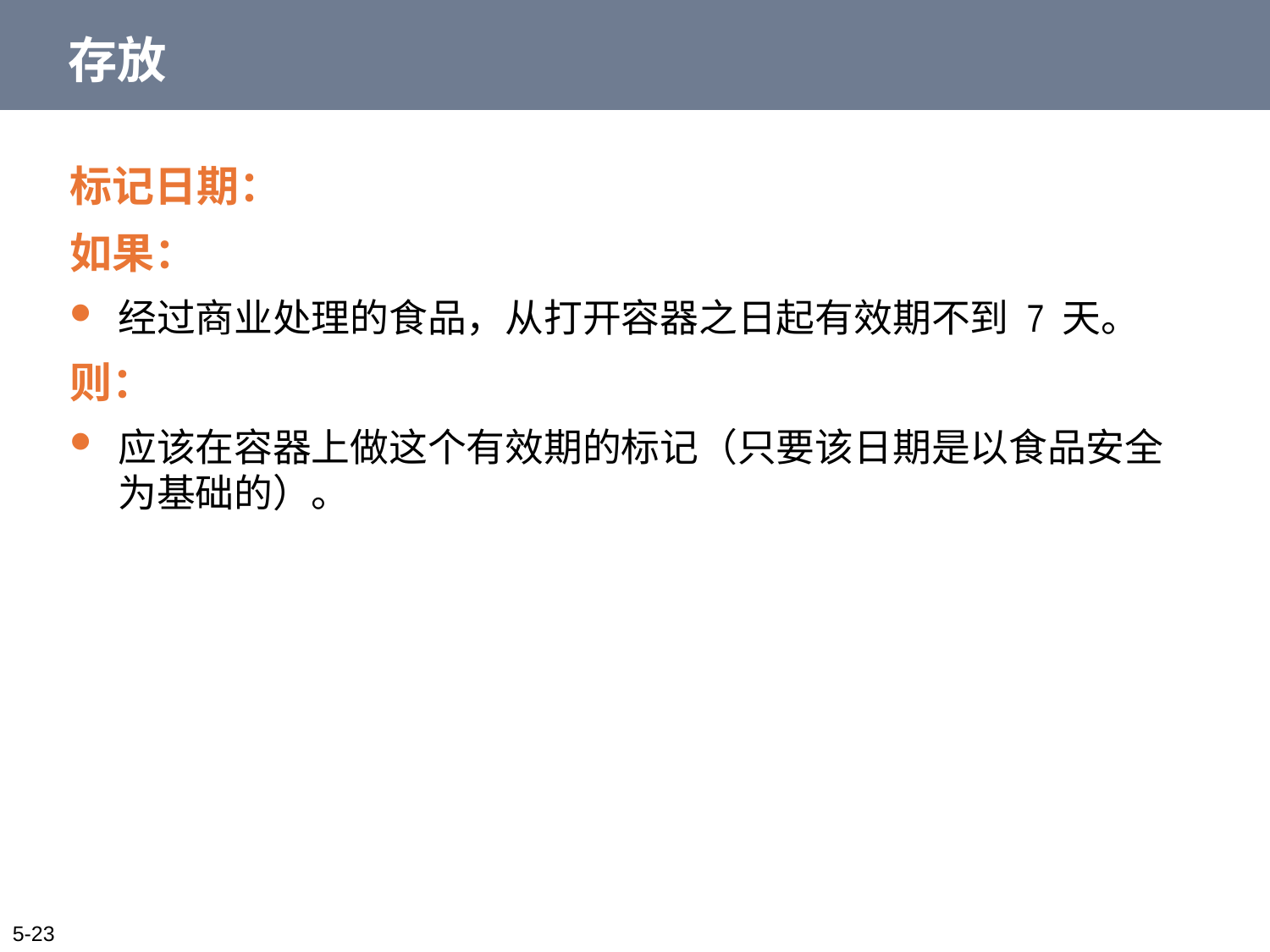

# 存放
标记日期：
如果：
经过商业处理的食品，从打开容器之日起有效期不到 7 天。
则：
应该在容器上做这个有效期的标记（只要该日期是以食品安全为基础的）。

5-23